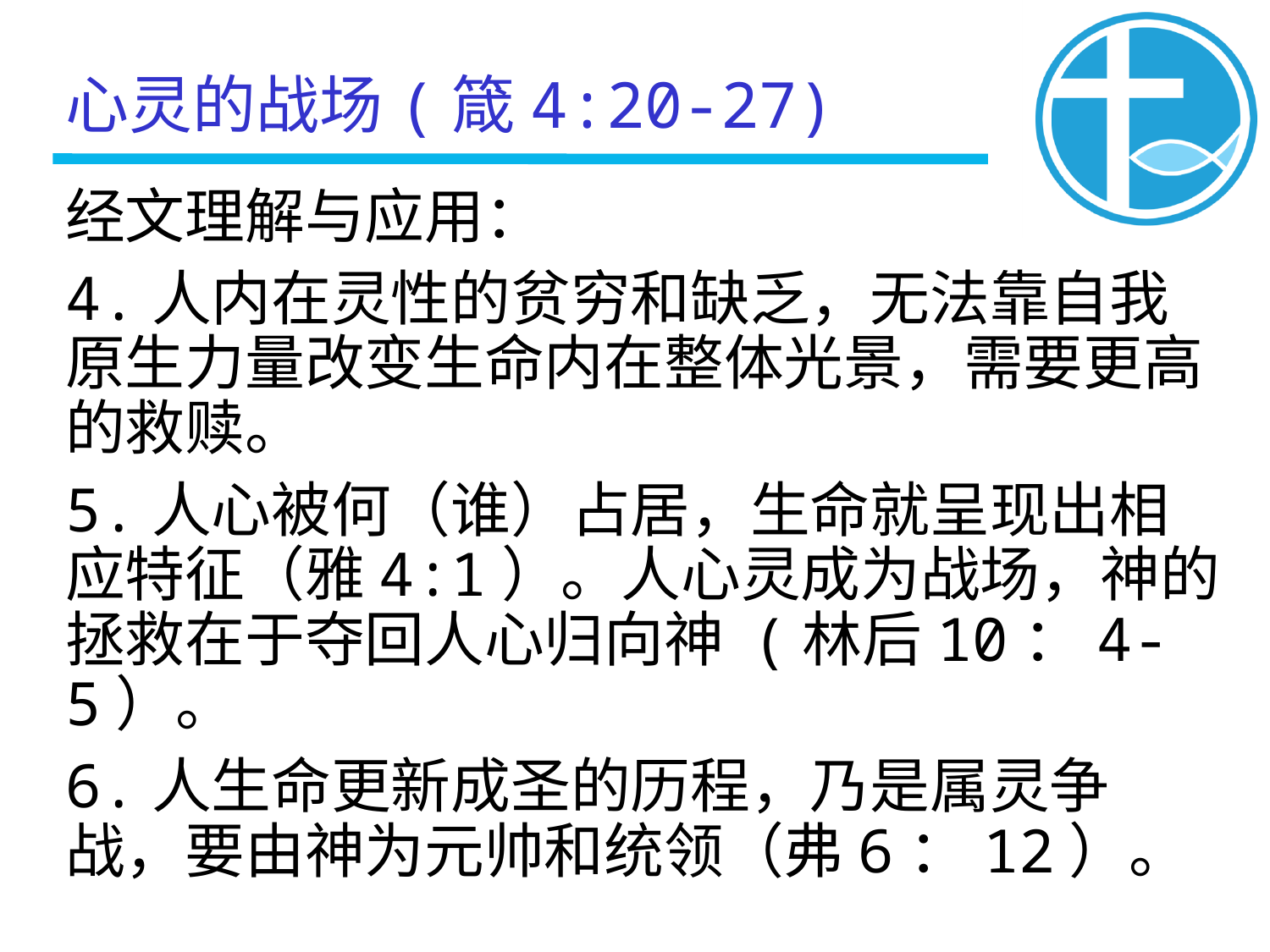

心灵的战场(箴4:20-27)
经文理解与应用：
4.人内在灵性的贫穷和缺乏，无法靠自我原生力量改变生命内在整体光景，需要更高的救赎。
5.人心被何（谁）占居，生命就呈现出相应特征（雅4:1）。人心灵成为战场，神的拯救在于夺回人心归向神 (林后10：4-5）。
6.人生命更新成圣的历程，乃是属灵争战，要由神为元帅和统领（弗6：12）。